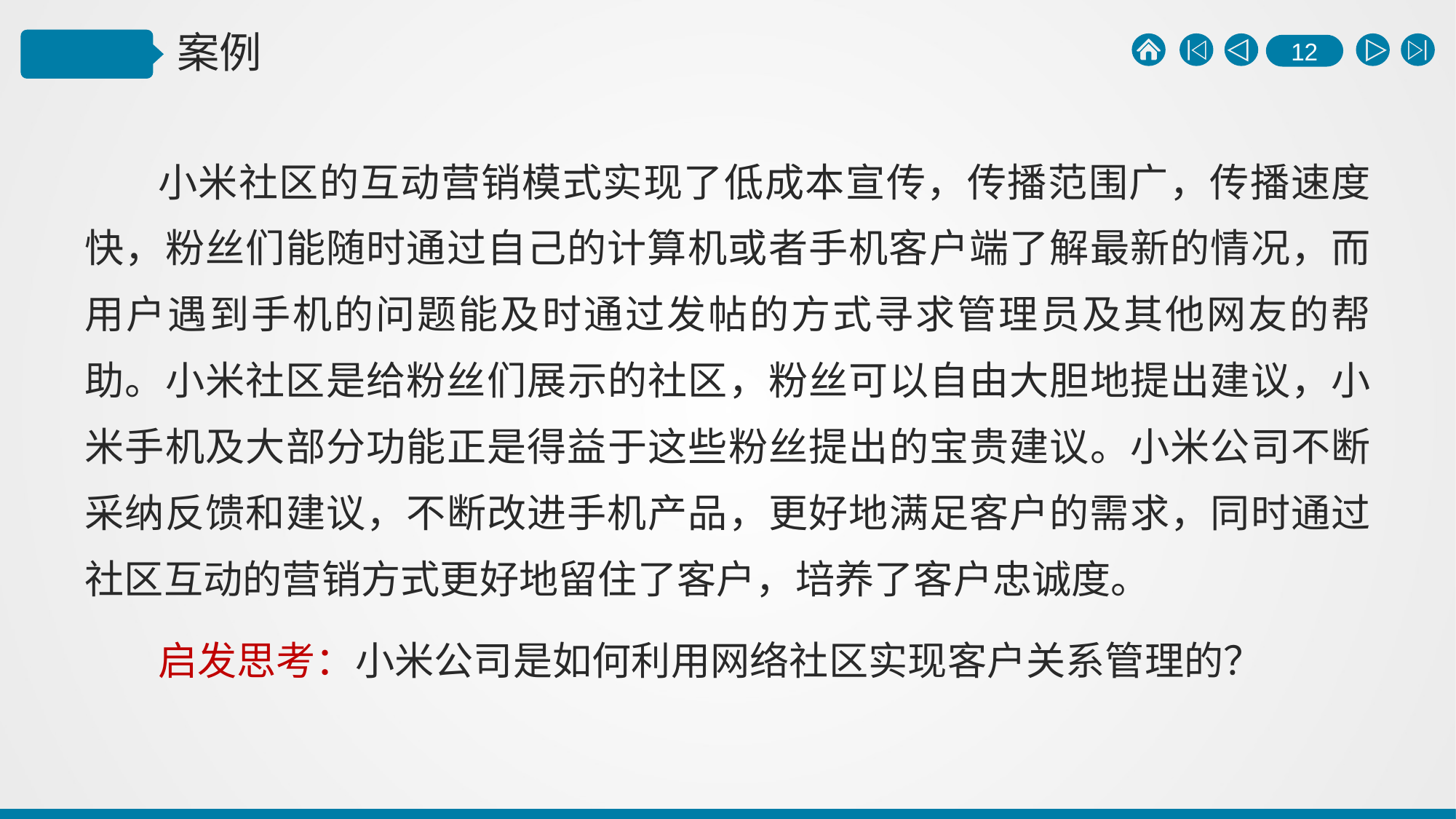

小米社区的互动营销模式实现了低成本宣传，传播范围广，传播速度快，粉丝们能随时通过自己的计算机或者手机客户端了解最新的情况，而用户遇到手机的问题能及时通过发帖的方式寻求管理员及其他网友的帮助。小米社区是给粉丝们展示的社区，粉丝可以自由大胆地提出建议，小米手机及大部分功能正是得益于这些粉丝提出的宝贵建议。小米公司不断采纳反馈和建议，不断改进手机产品，更好地满足客户的需求，同时通过社区互动的营销方式更好地留住了客户，培养了客户忠诚度。
启发思考：小米公司是如何利用网络社区实现客户关系管理的？